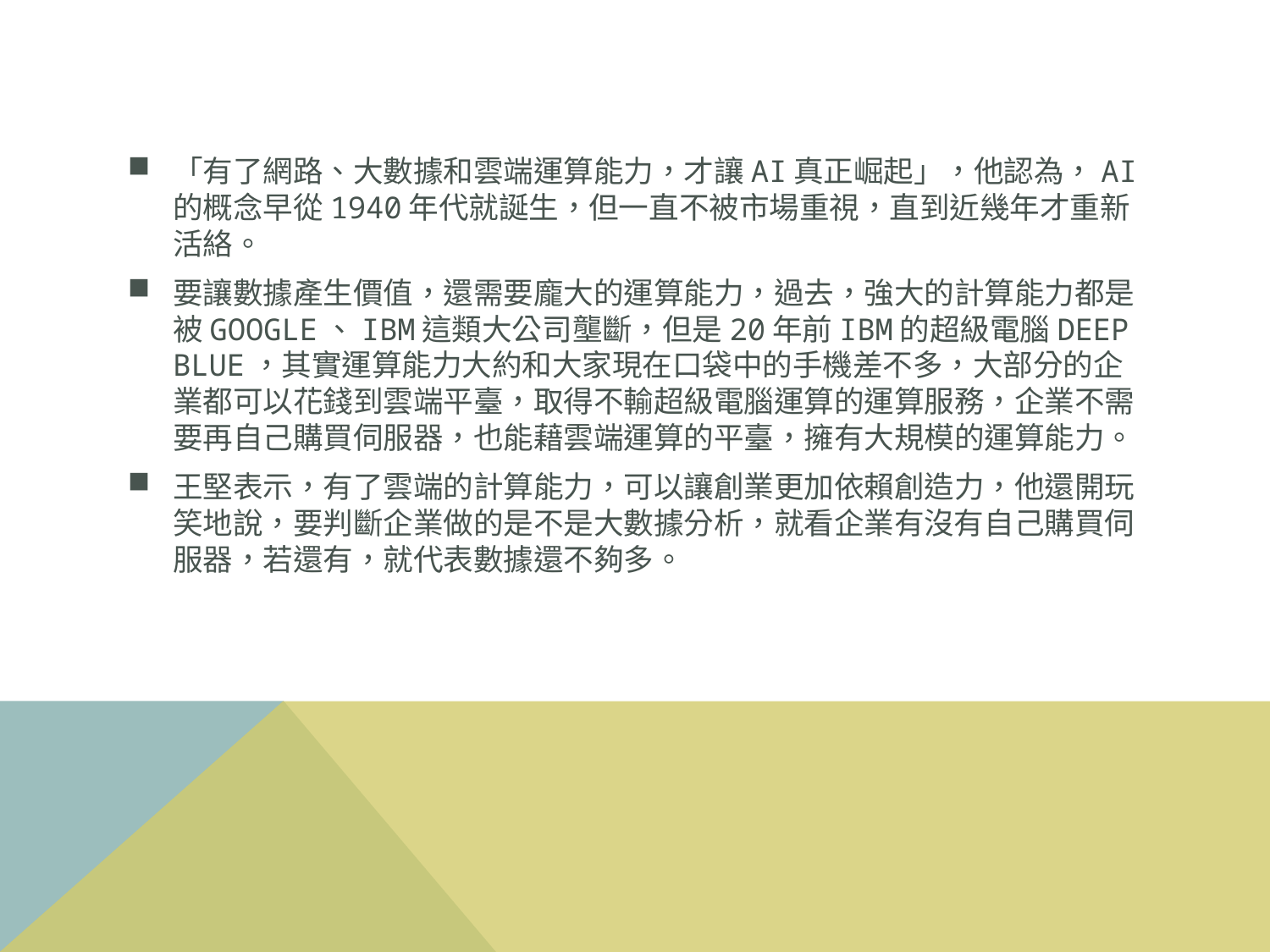

「有了網路、大數據和雲端運算能力，才讓AI真正崛起」，他認為，AI的概念早從1940年代就誕生，但一直不被市場重視，直到近幾年才重新活絡。
要讓數據產生價值，還需要龐大的運算能力，過去，強大的計算能力都是被Google、IBM這類大公司壟斷，但是20年前IBM的超級電腦Deep Blue，其實運算能力大約和大家現在口袋中的手機差不多，大部分的企業都可以花錢到雲端平臺，取得不輸超級電腦運算的運算服務，企業不需要再自己購買伺服器，也能藉雲端運算的平臺，擁有大規模的運算能力。
王堅表示，有了雲端的計算能力，可以讓創業更加依賴創造力，他還開玩笑地說，要判斷企業做的是不是大數據分析，就看企業有沒有自己購買伺服器，若還有，就代表數據還不夠多。